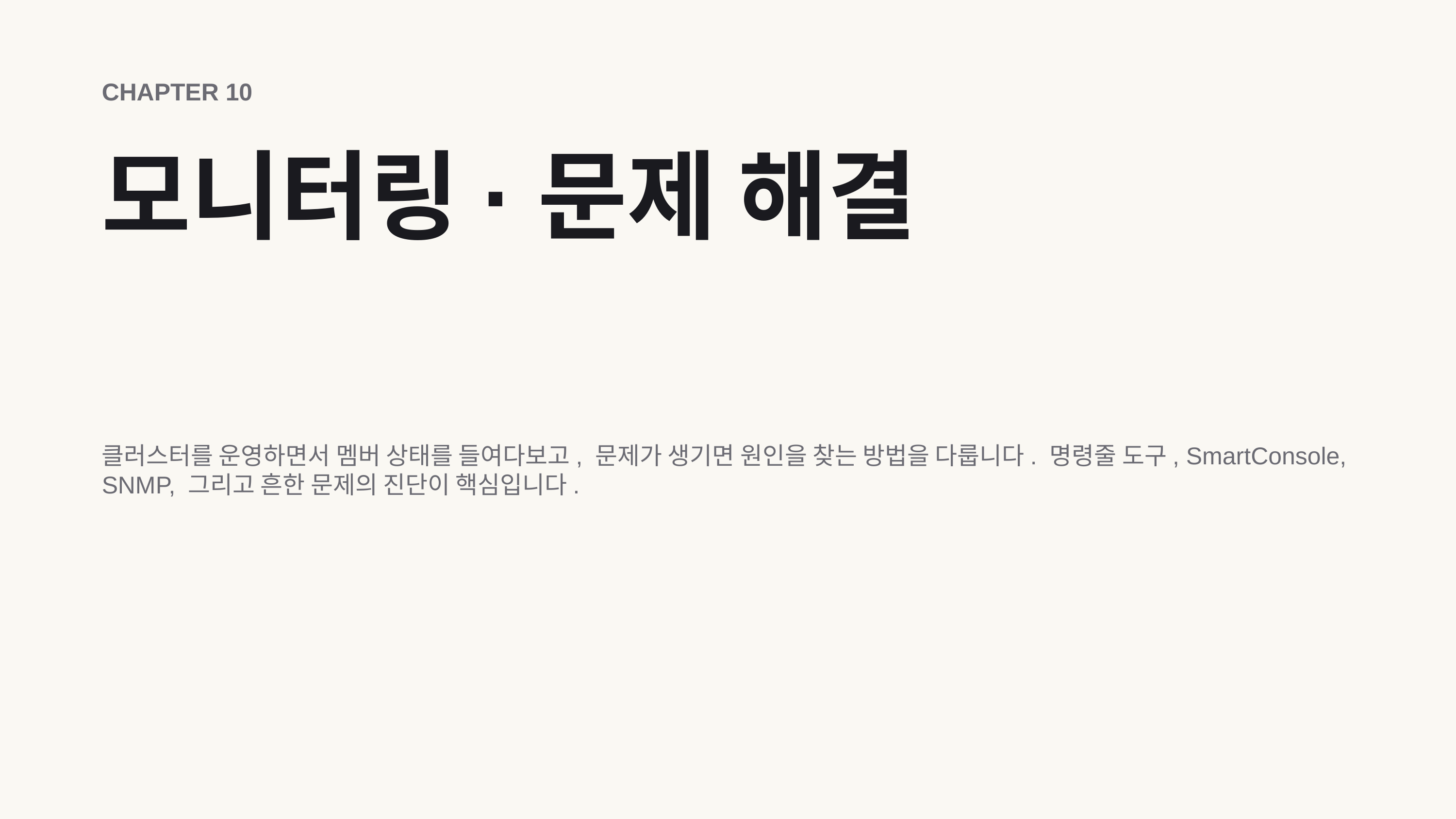

CHAPTER 10
모니터링·문제 해결
클러스터를 운영하면서 멤버 상태를 들여다보고, 문제가 생기면 원인을 찾는 방법을 다룹니다. 명령줄 도구, SmartConsole, SNMP, 그리고 흔한 문제의 진단이 핵심입니다.